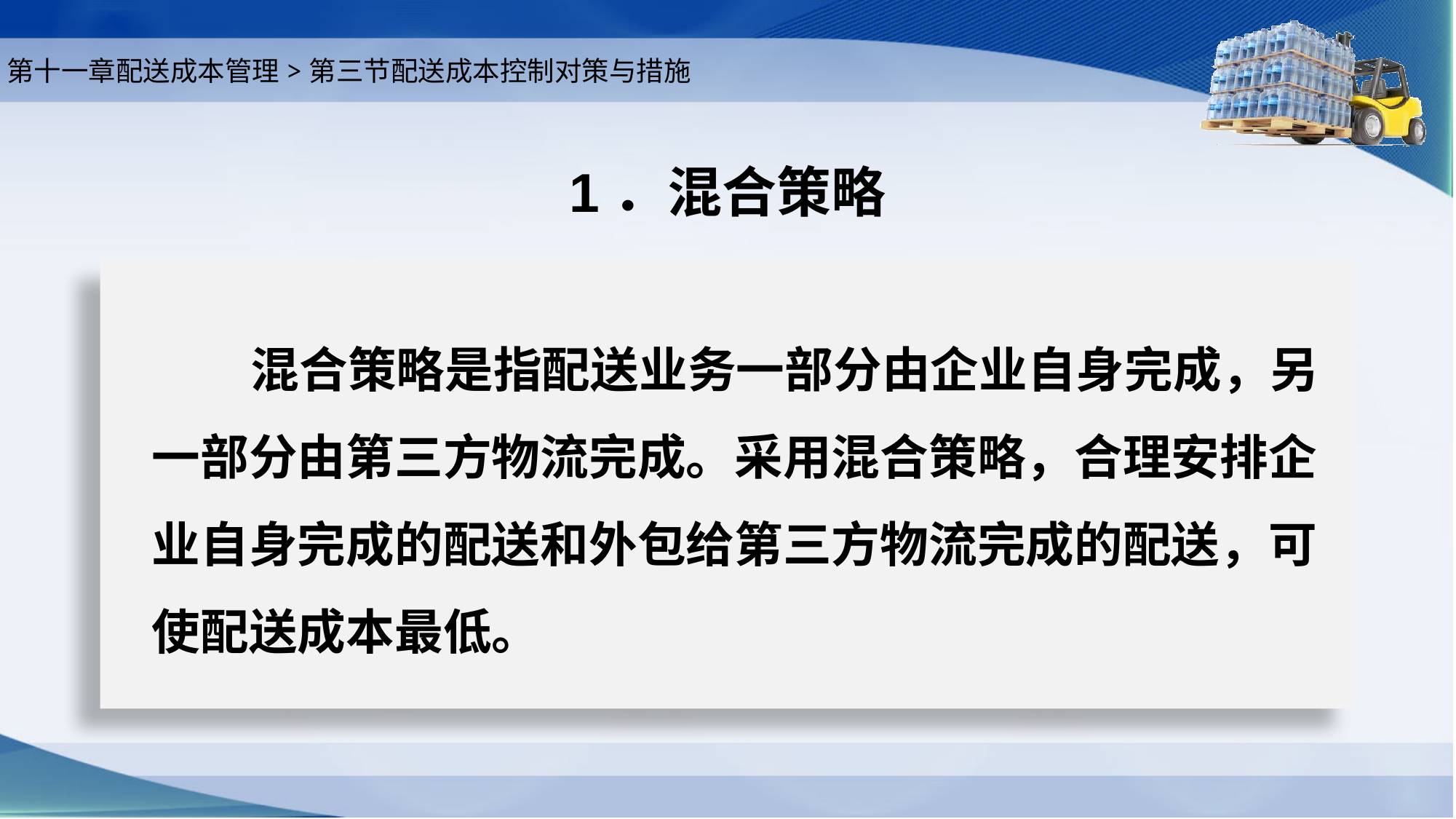

第十一章配送成本管理>第三节配送成本控制对策与措施
# 1．混合策略
混合策略是指配送业务一部分由企业自身完成，另一部分由第三方物流完成。采用混合策略，合理安排企业自身完成的配送和外包给第三方物流完成的配送，可使配送成本最低。